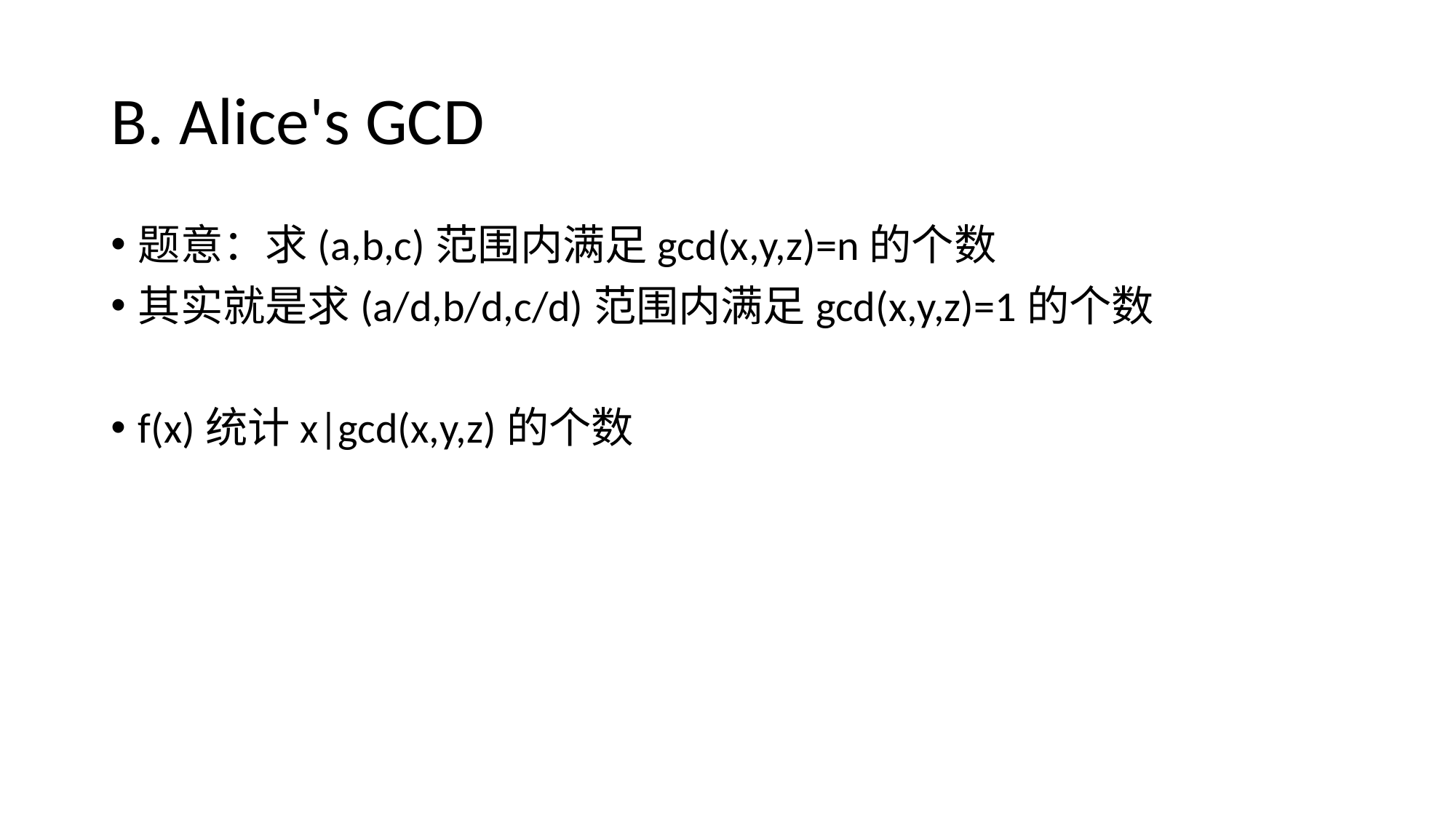

# B. Alice's GCD
题意：求(a,b,c)范围内满足gcd(x,y,z)=n的个数
其实就是求(a/d,b/d,c/d)范围内满足gcd(x,y,z)=1的个数

f(x)统计x|gcd(x,y,z)的个数